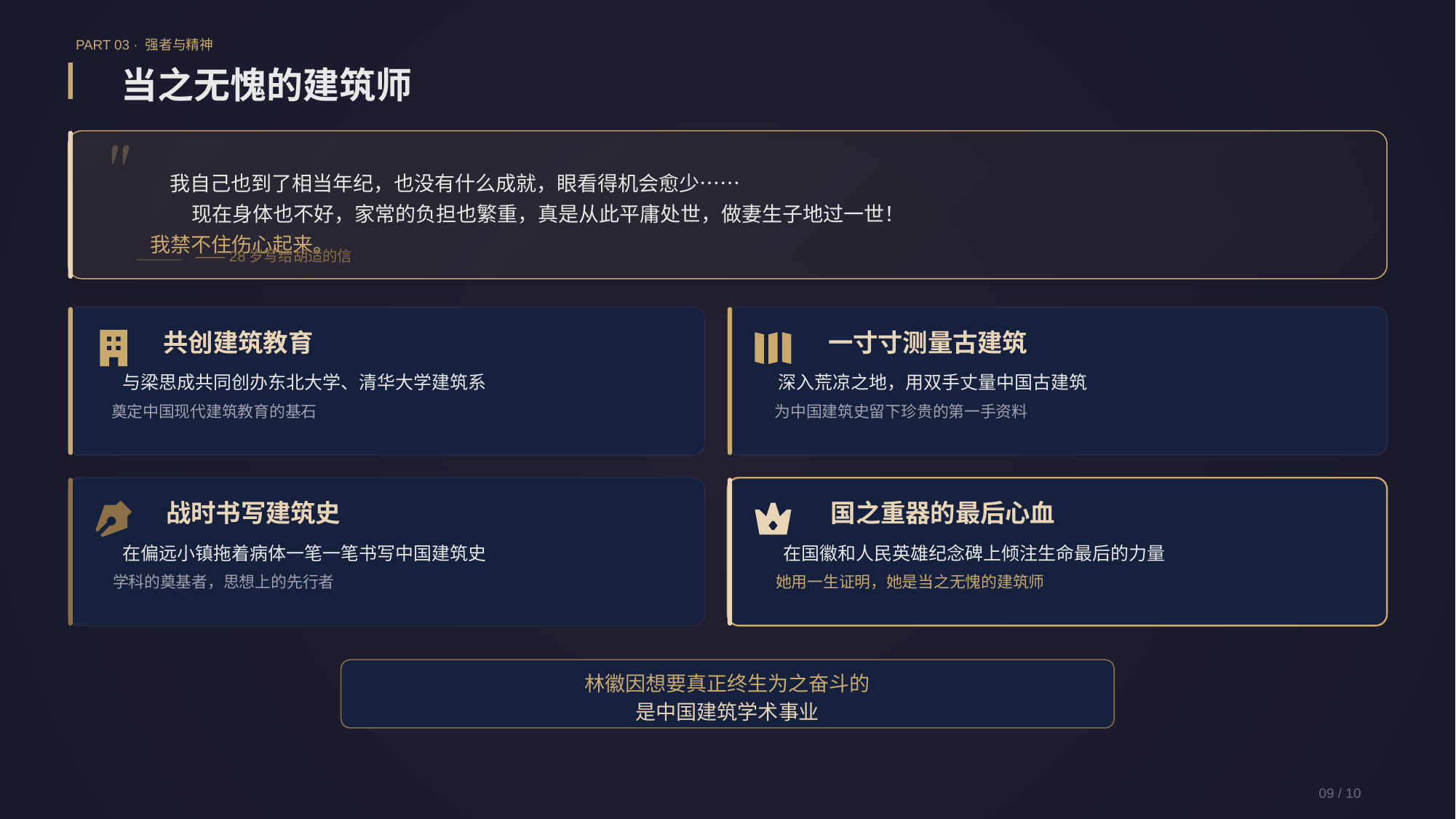

PART 03 · 强者与精神
当之无愧的建筑师

"
我自己也到了相当年纪，也没有什么成就，眼看得机会愈少……
现在身体也不好，家常的负担也繁重，真是从此平庸处世，做妻生子地过一世！
我禁不住伤心起来。
—— 28岁写给胡适的信

共创建筑教育
一寸寸测量古建筑

与梁思成共同创办东北大学、清华大学建筑系
深入荒凉之地，用双手丈量中国古建筑
奠定中国现代建筑教育的基石
为中国建筑史留下珍贵的第一手资料

战时书写建筑史
国之重器的最后心血

在偏远小镇拖着病体一笔一笔书写中国建筑史
在国徽和人民英雄纪念碑上倾注生命最后的力量
学科的奠基者，思想上的先行者
她用一生证明，她是当之无愧的建筑师

林徽因想要真正终生为之奋斗的
是中国建筑学术事业
09 / 10